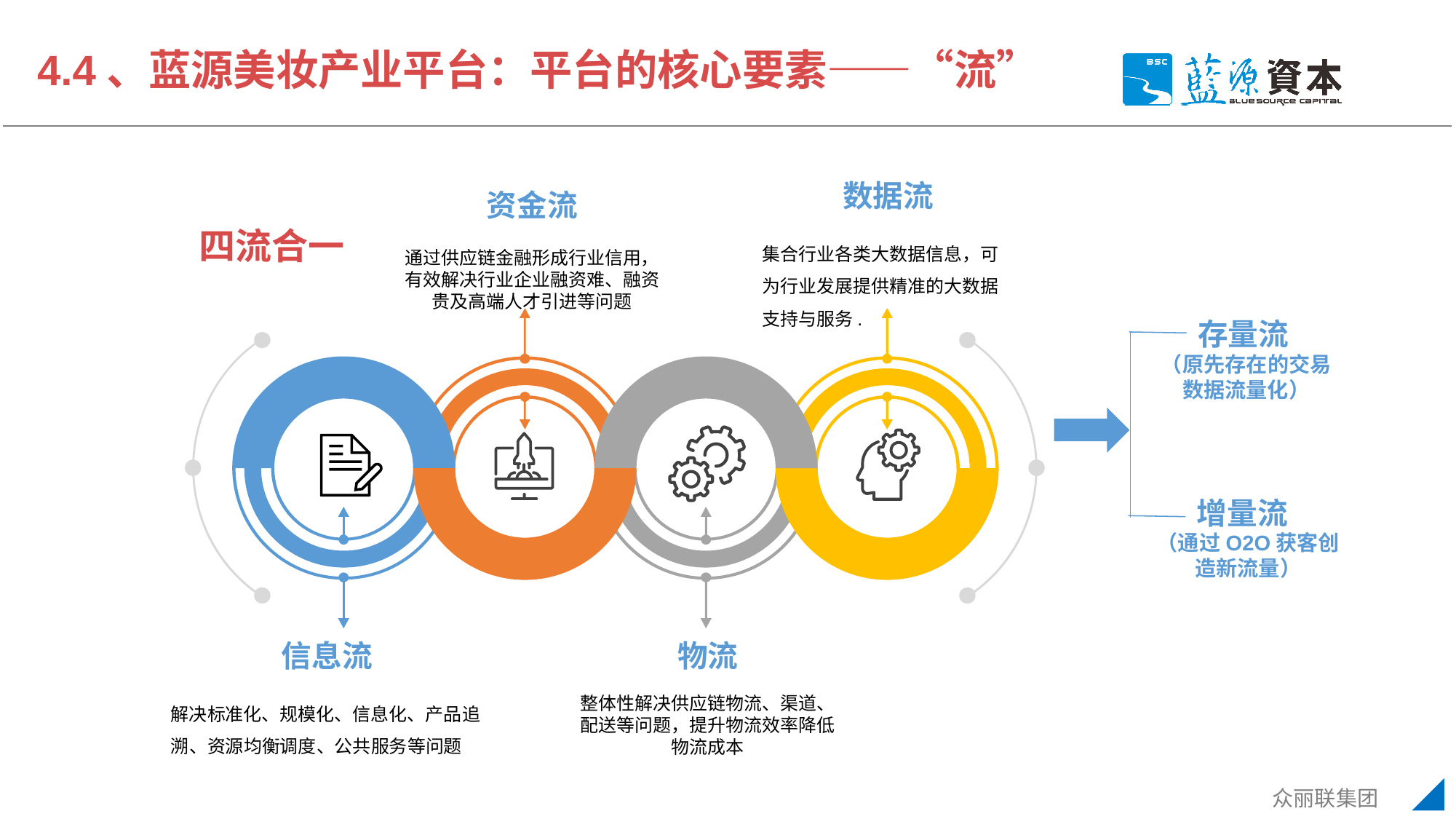

4.4、蓝源美妆产业平台：平台的核心要素——“流”
数据流
集合行业各类大数据信息，可为行业发展提供精准的大数据支持与服务.
资金流
通过供应链金融形成行业信用，有效解决行业企业融资难、融资贵及高端人才引进等问题
四流合一

信息流
解决标准化、规模化、信息化、产品追溯、资源均衡调度、公共服务等问题
物流
整体性解决供应链物流、渠道、配送等问题，提升物流效率降低物流成本
存量流

（原先存在的交易数据流量化）

增量流

（通过O2O获客创造新流量）